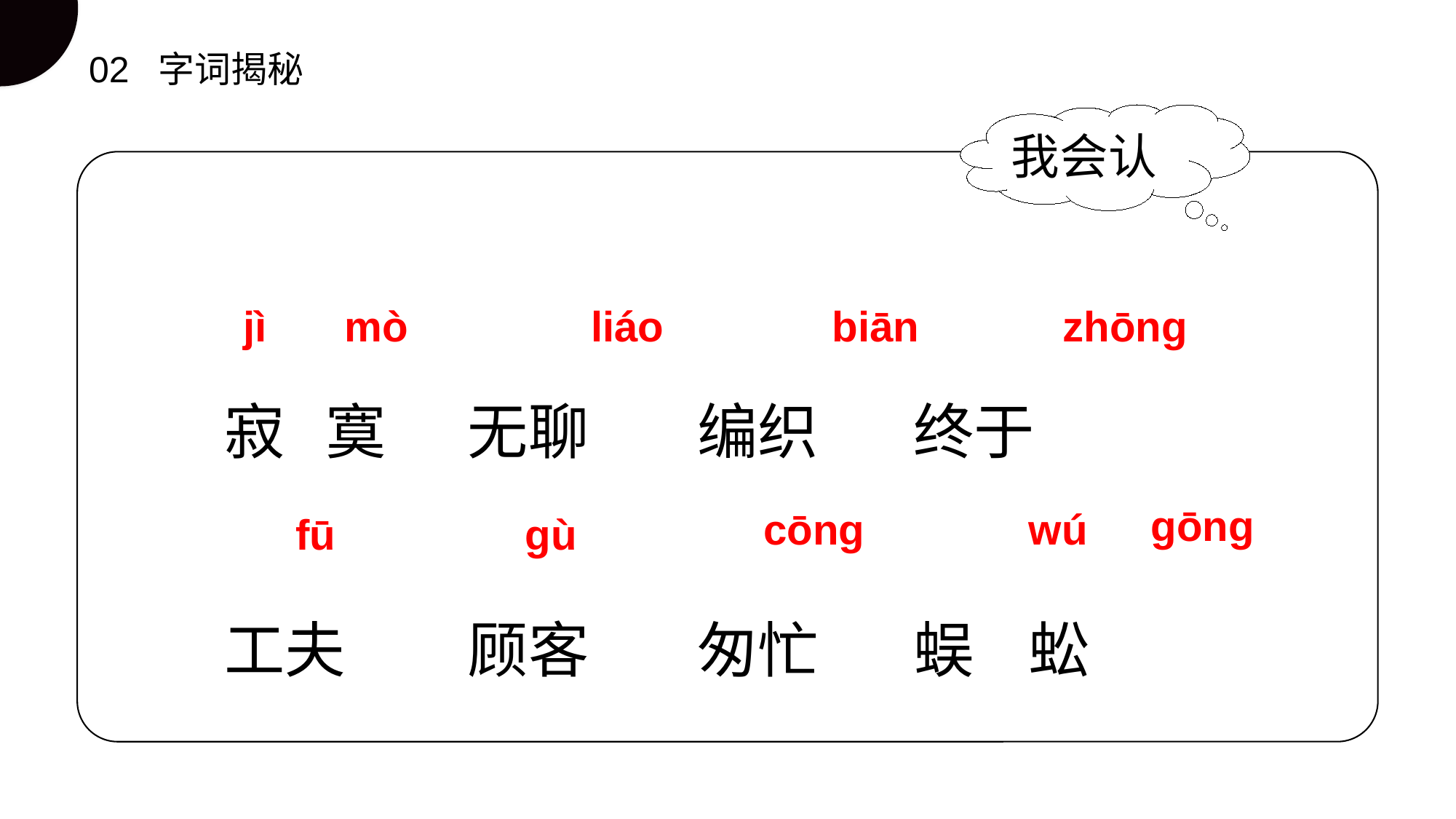

02  字词揭秘
我会认
寂   寞      无聊        编织       终于
工夫         顾客        匆忙       蜈    蚣
liáo
 zhōng
jì
mò
 biān
ɡōnɡ
  cōnɡ
wú
fū
 ɡù